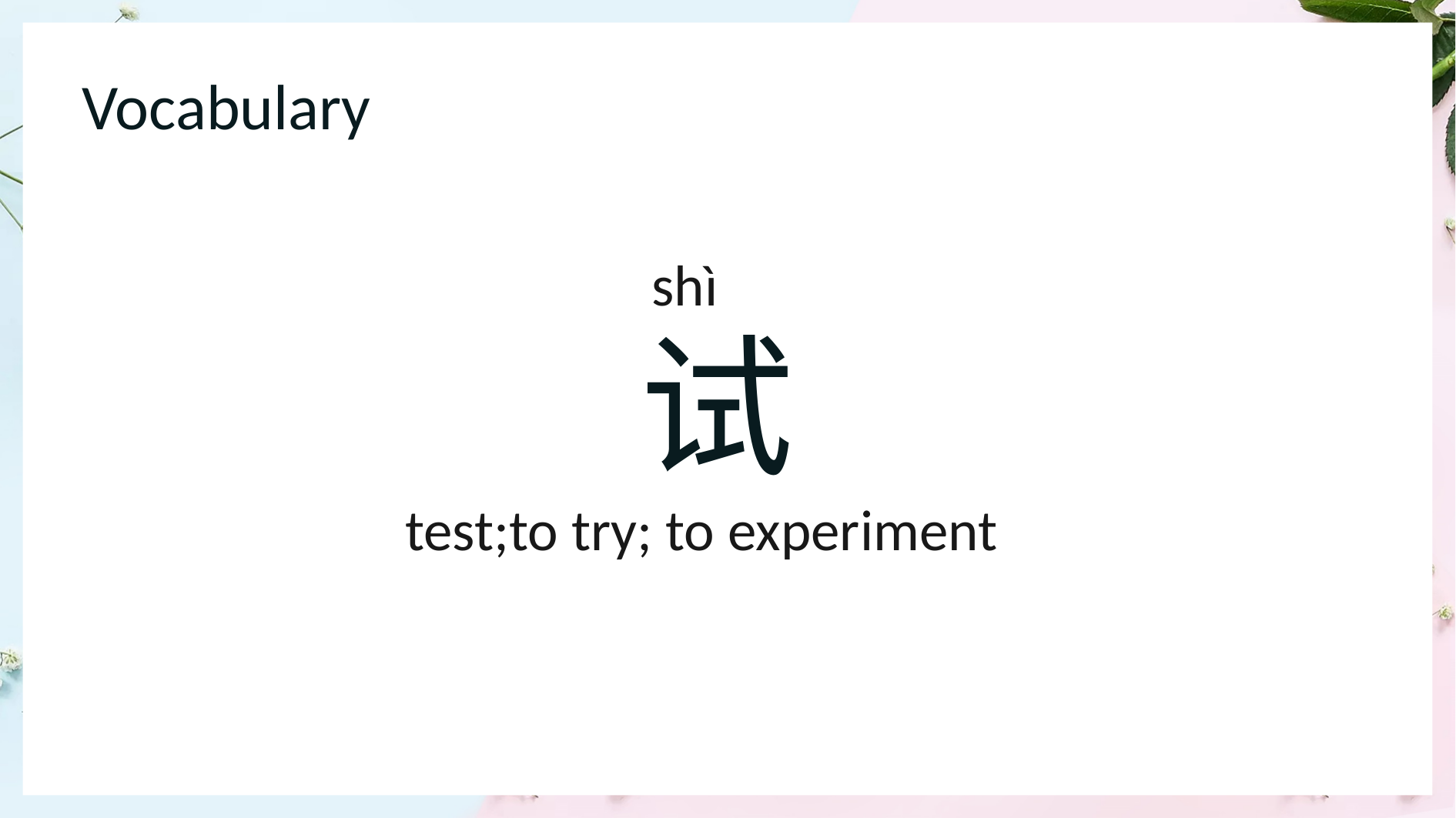

Vocabulary
           shì
  试
1
test;to try; to experiment